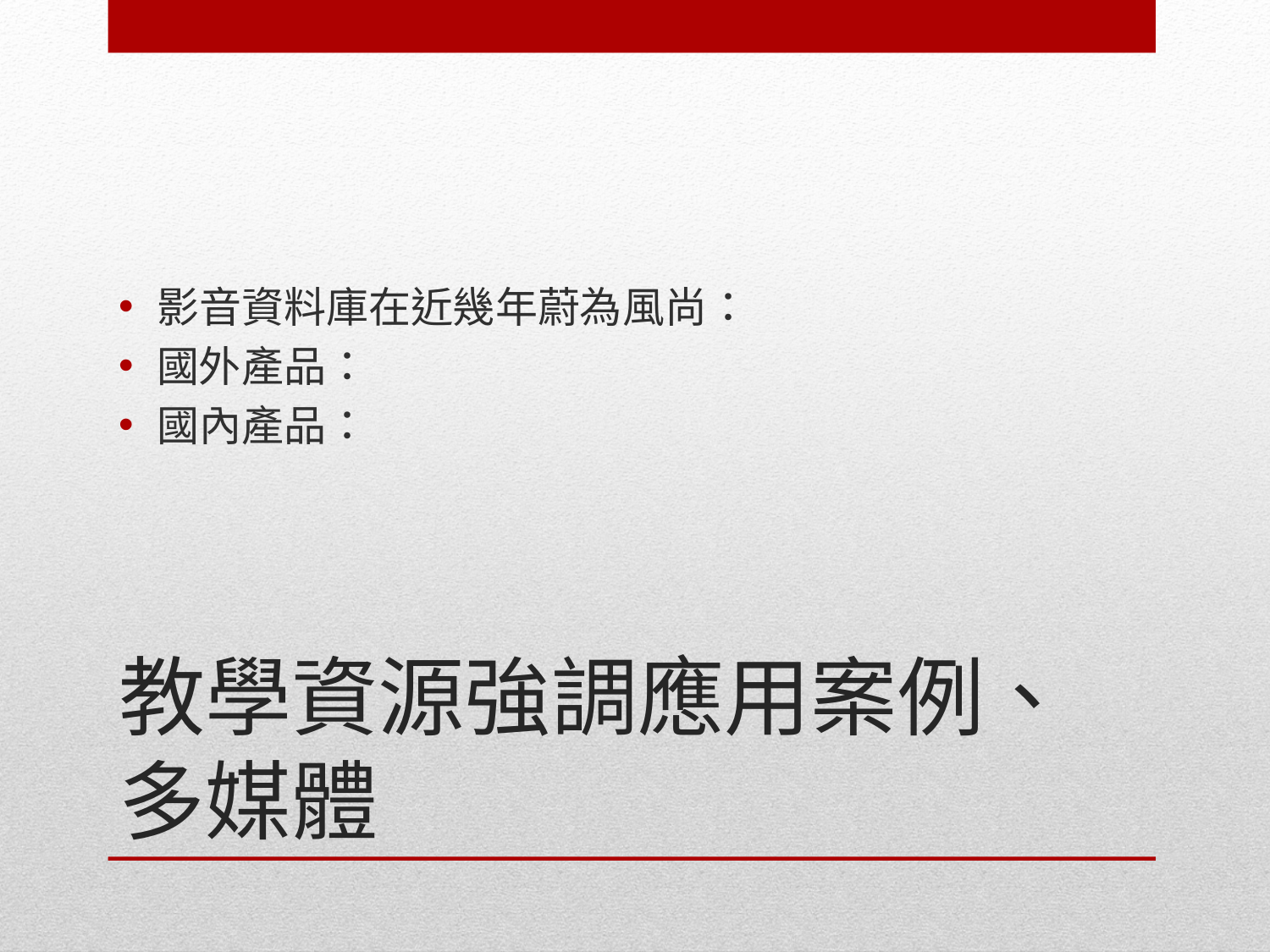

影音資料庫在近幾年蔚為風尚：
國外產品：
國內產品：
# 教學資源強調應用案例、多媒體